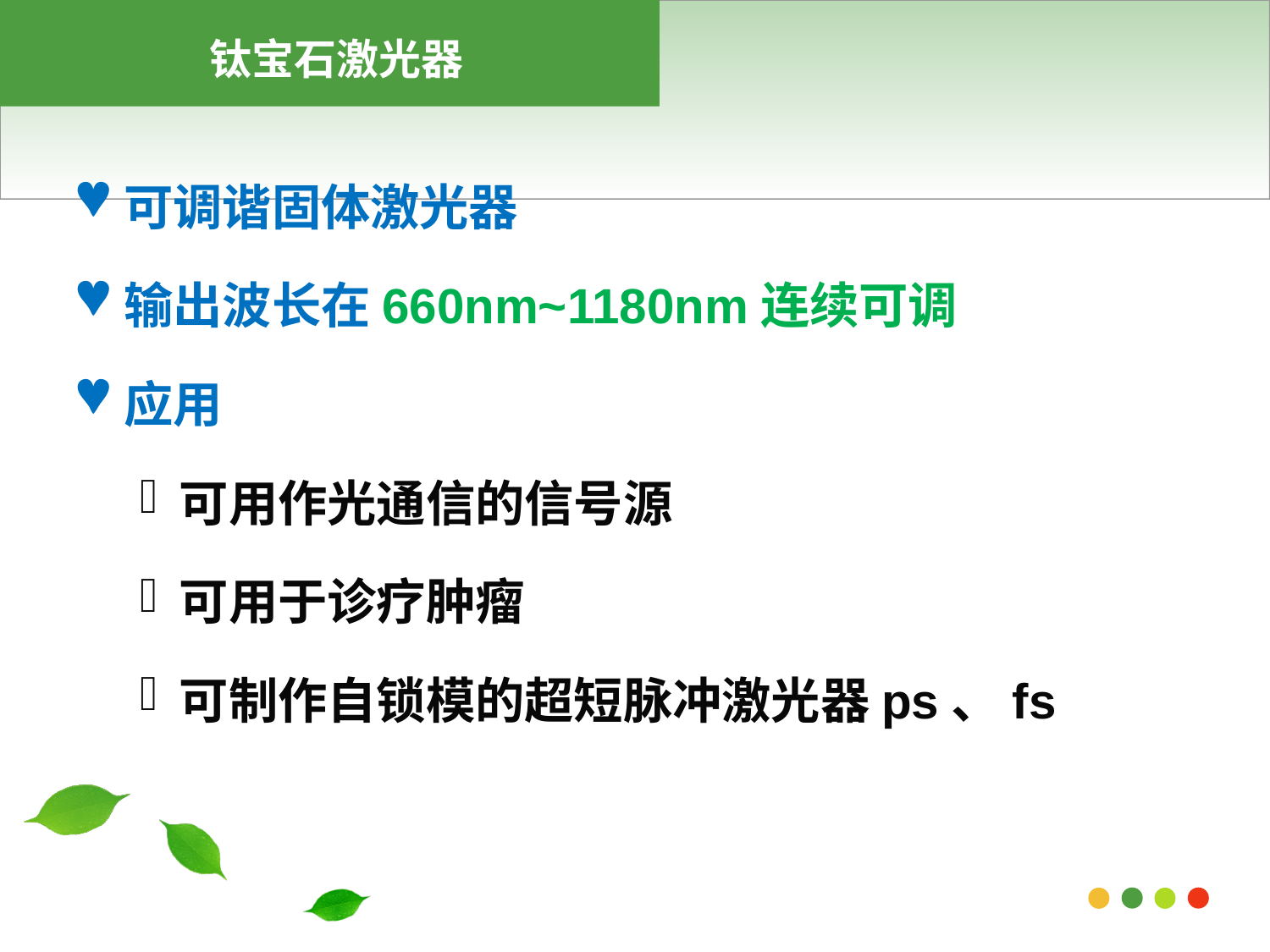

钛宝石激光器
#
可调谐固体激光器
输出波长在660nm~1180nm连续可调
应用
可用作光通信的信号源
可用于诊疗肿瘤
可制作自锁模的超短脉冲激光器ps、fs